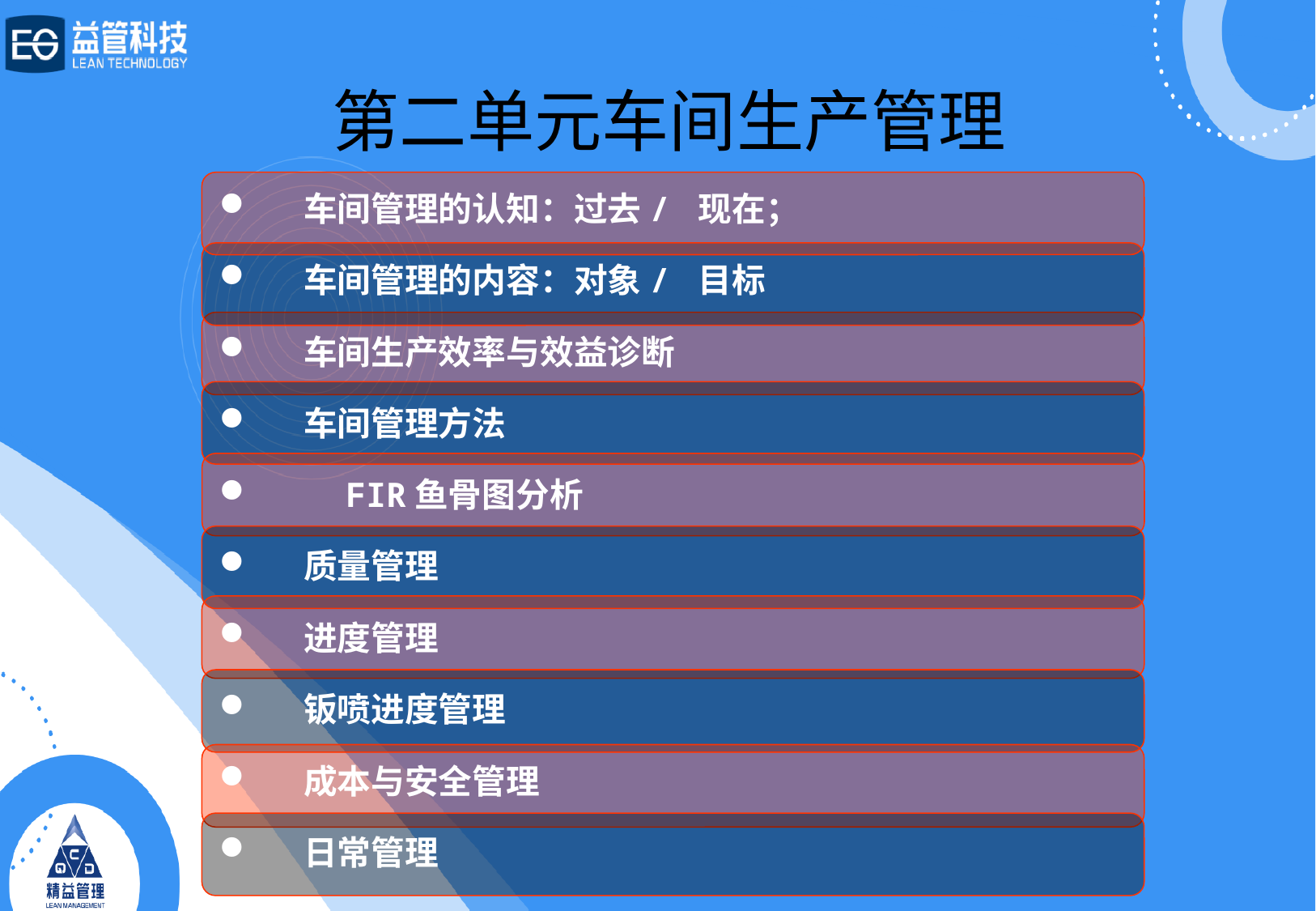

# 第二单元车间生产管理
    车间管理的认知：过去/ 现在；
    车间管理的内容：对象/ 目标
    车间生产效率与效益诊断
    车间管理方法
    FIR鱼骨图分析
    质量管理
    进度管理
    钣喷进度管理
    成本与安全管理
    日常管理